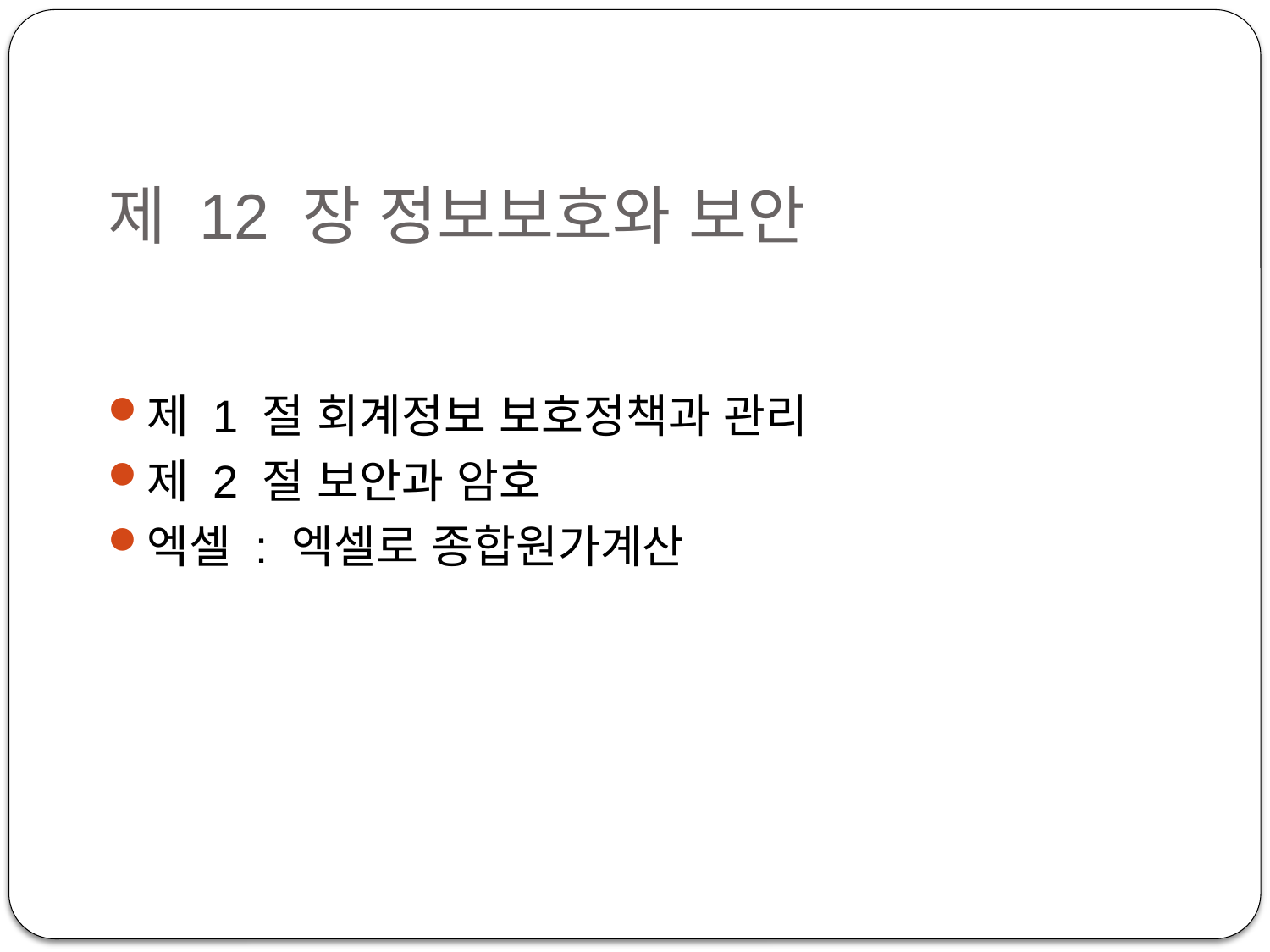

# 제 12 장 정보보호와 보안
제 1 절 회계정보 보호정책과 관리
제 2 절 보안과 암호
엑셀 : 엑셀로 종합원가계산